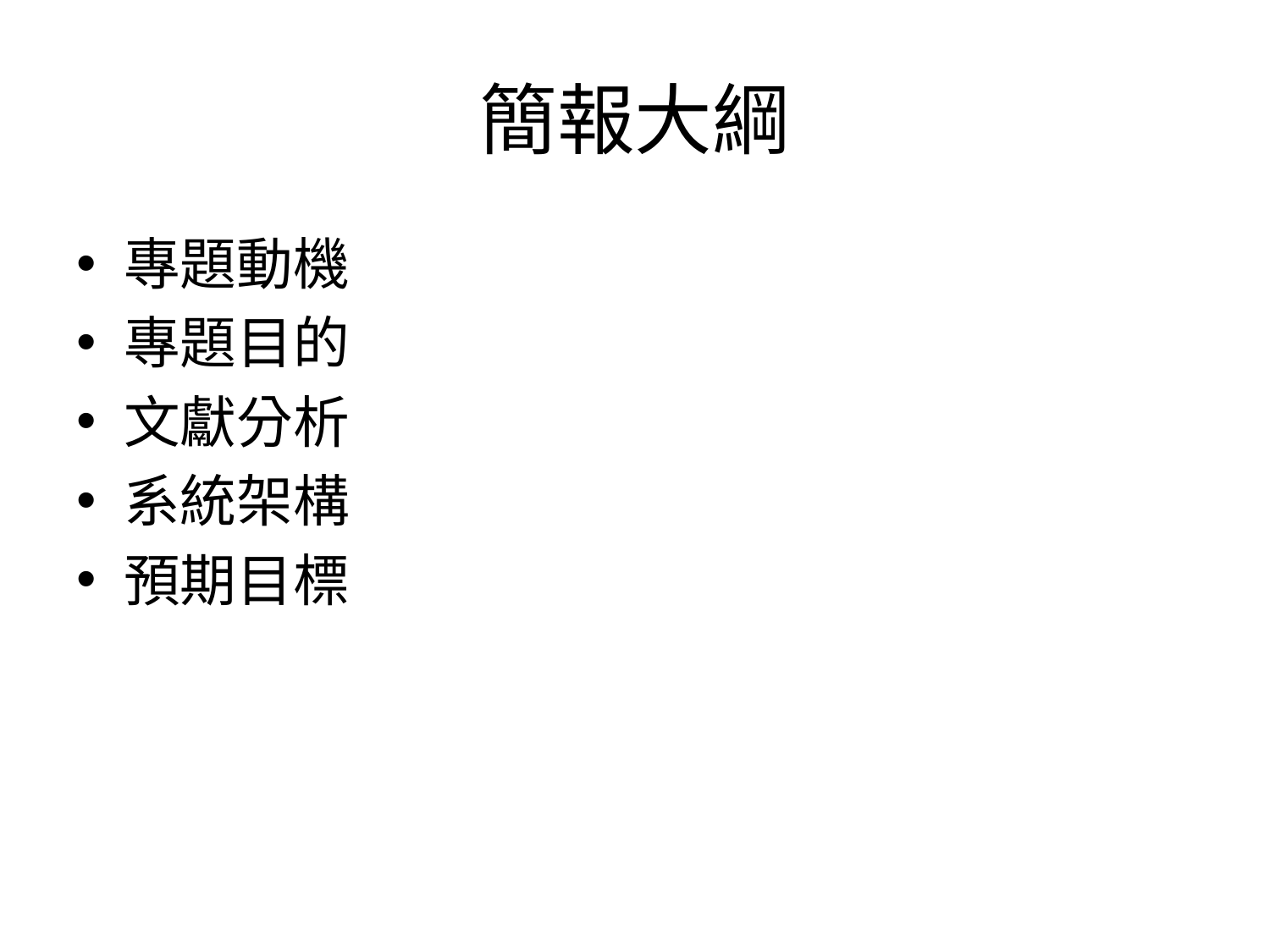

# 簡報大綱
專題動機
專題目的
文獻分析
系統架構
預期目標